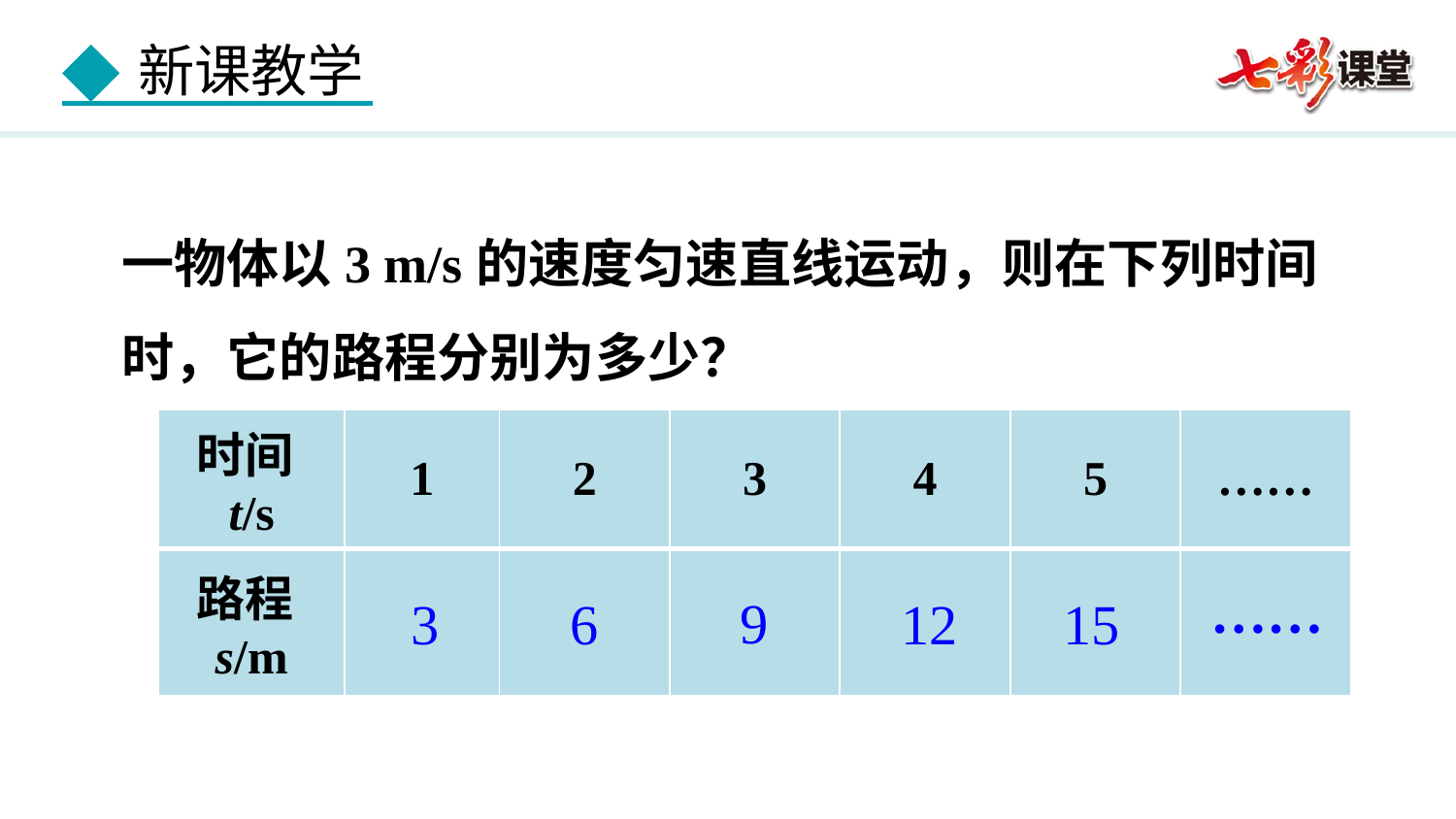

一物体以3 m/s的速度匀速直线运动，则在下列时间时，它的路程分别为多少？
| 时间t/s | 1 | 2 | 3 | 4 | 5 | …… |
| --- | --- | --- | --- | --- | --- | --- |
| 路程s/m |  |  |  |  |  |  |
……
9
3
6
12
15